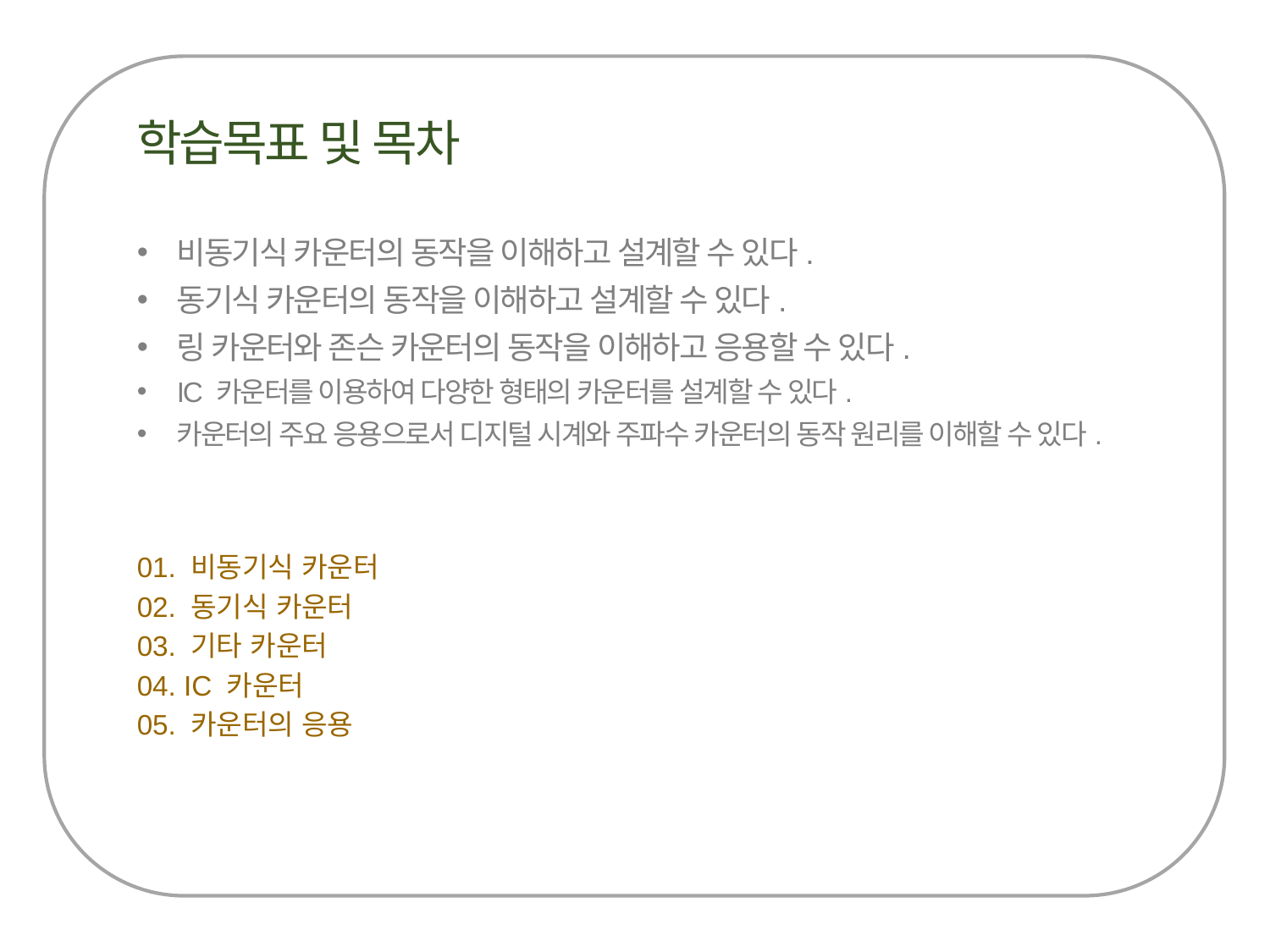

비동기식 카운터의 동작을 이해하고 설계할 수 있다.
동기식 카운터의 동작을 이해하고 설계할 수 있다.
링 카운터와 존슨 카운터의 동작을 이해하고 응용할 수 있다.
IC 카운터를 이용하여 다양한 형태의 카운터를 설계할 수 있다.
카운터의 주요 응용으로서 디지털 시계와 주파수 카운터의 동작 원리를 이해할 수 있다.

01. 비동기식 카운터
02. 동기식 카운터
03. 기타 카운터
04. IC 카운터
05. 카운터의 응용